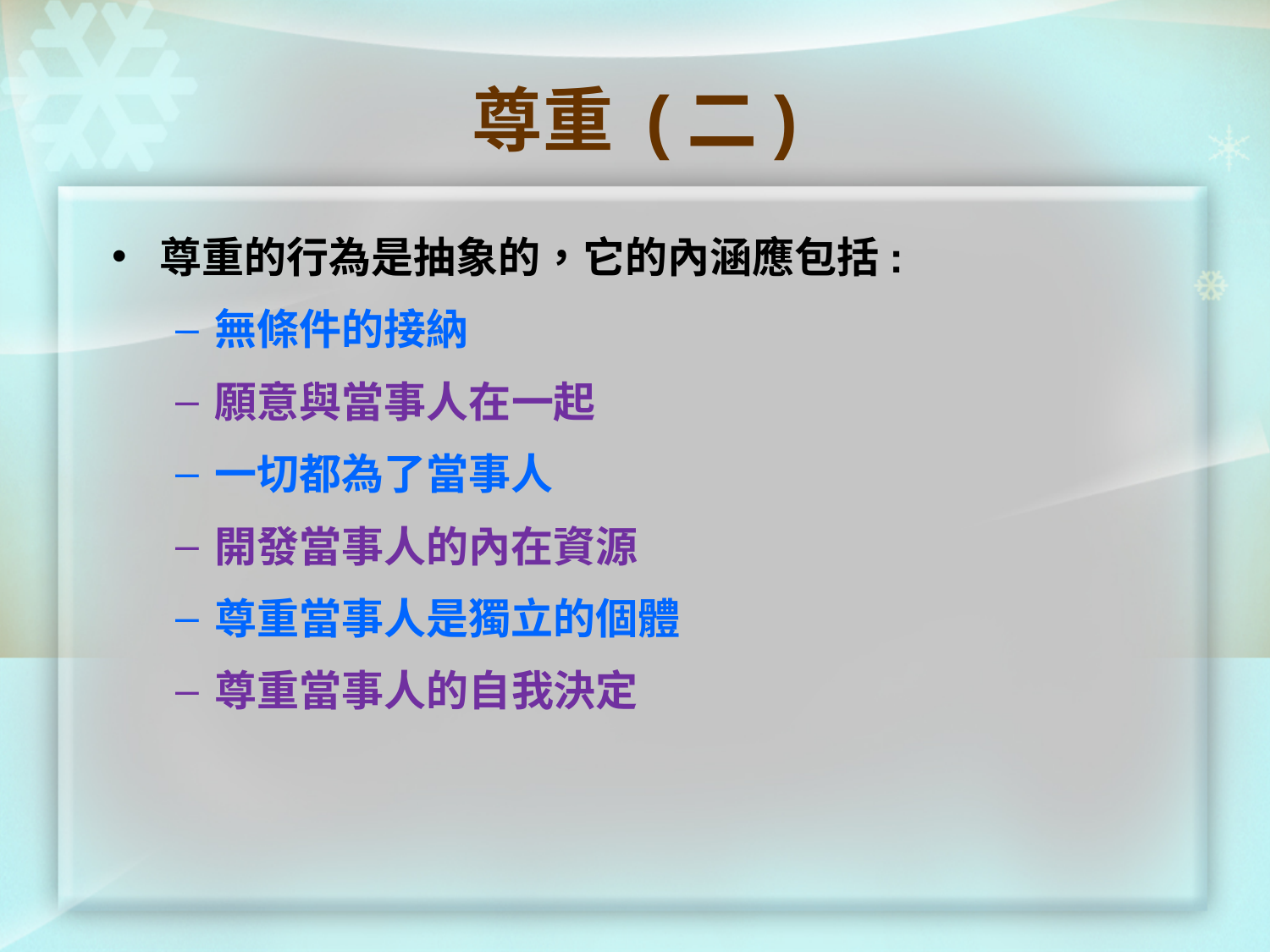

# 尊重 (二)
尊重的行為是抽象的，它的內涵應包括:
無條件的接納
願意與當事人在一起
一切都為了當事人
開發當事人的內在資源
尊重當事人是獨立的個體
尊重當事人的自我決定